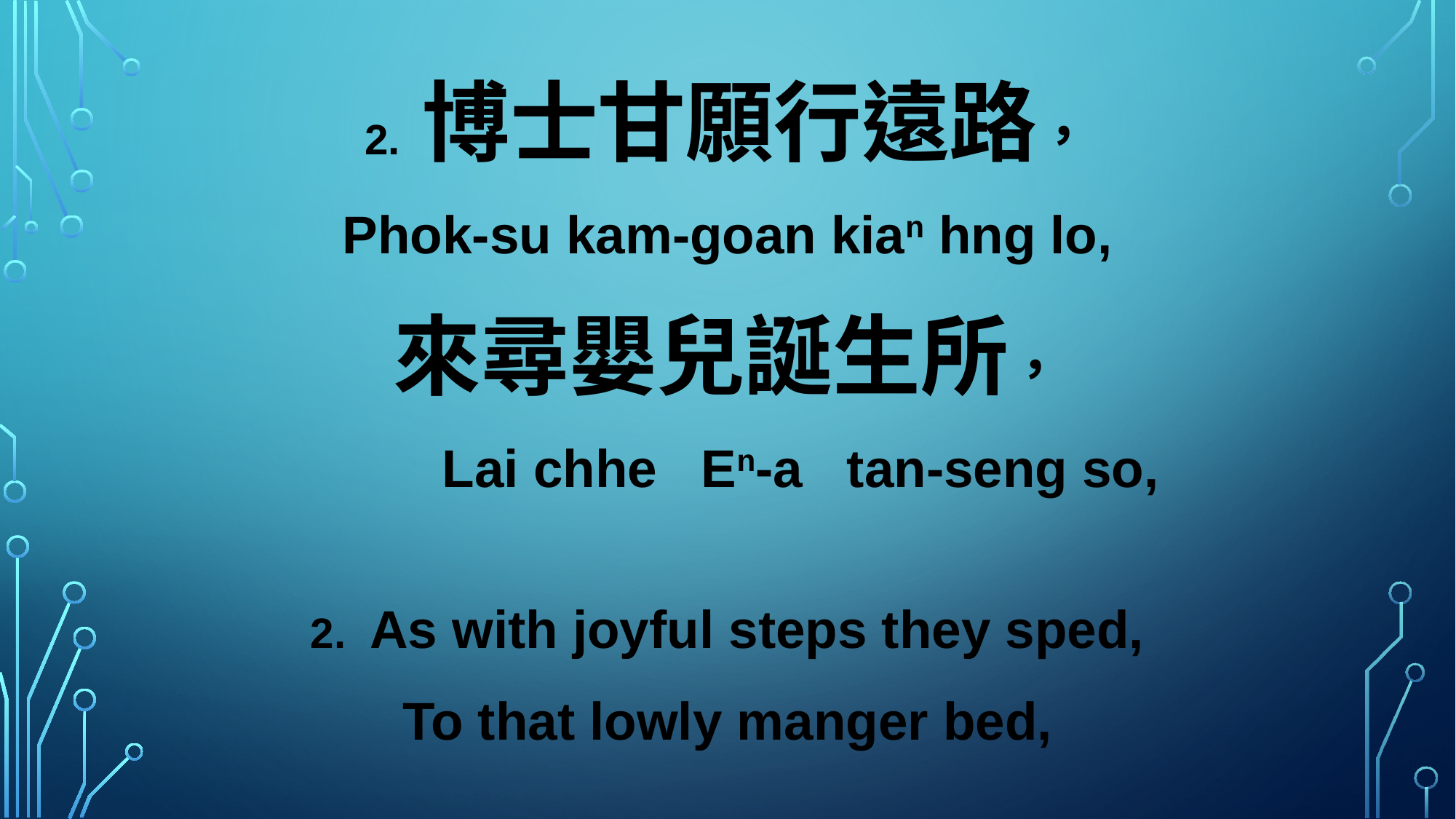

2. 博士甘願行遠路，
Phok-su kam-goan kian hng lo,
來尋嬰兒誕生所，
                Lai chhe   En-a   tan-seng so,

2.  As with joyful steps they sped,
To that lowly manger bed,